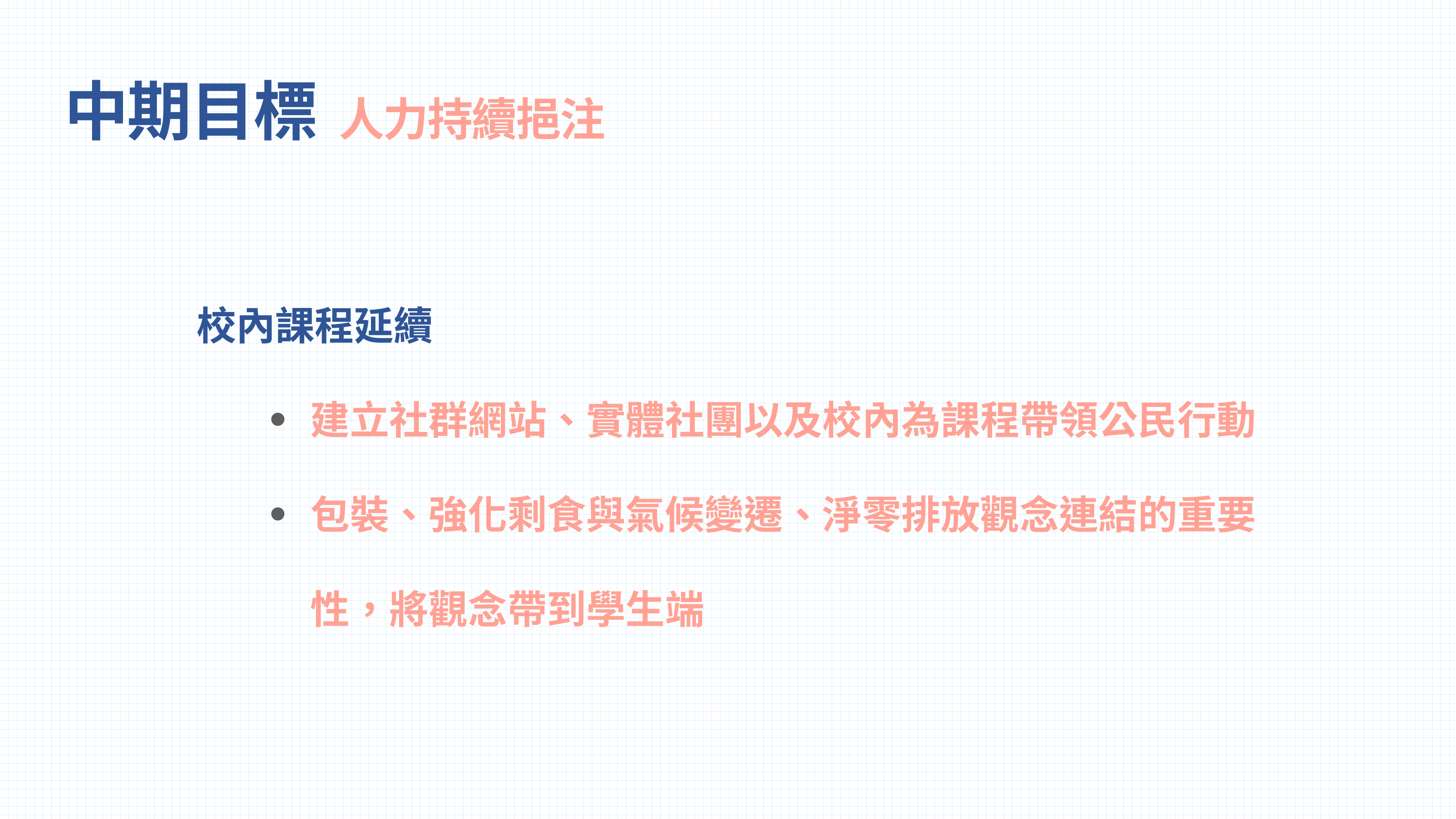

# 中期目標
人力持續挹注
校內課程延續
建立社群網站、實體社團以及校內為課程帶領公民行動
包裝、強化剩食與氣候變遷、淨零排放觀念連結的重要性，將觀念帶到學生端